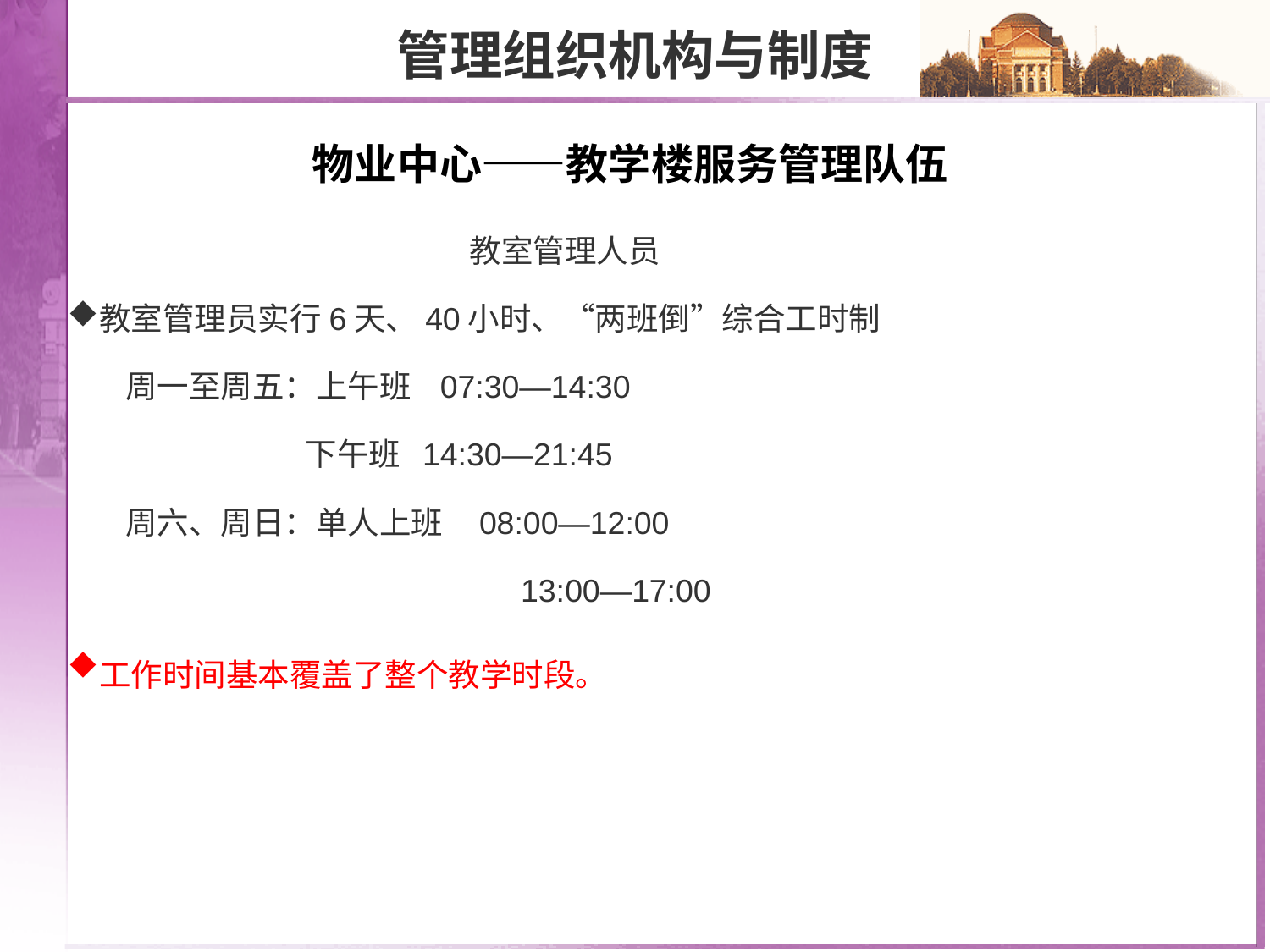

管理组织机构与制度
物业中心——教学楼服务管理队伍

教室管理人员
教室管理员实行6天、40小时、“两班倒”综合工时制
       周一至周五：上午班   07:30—14:30
                                下午班  14:30—21:45
       周六、周日：单人上班    08:00—12:00
                                                   13:00—17:00
工作时间基本覆盖了整个教学时段。